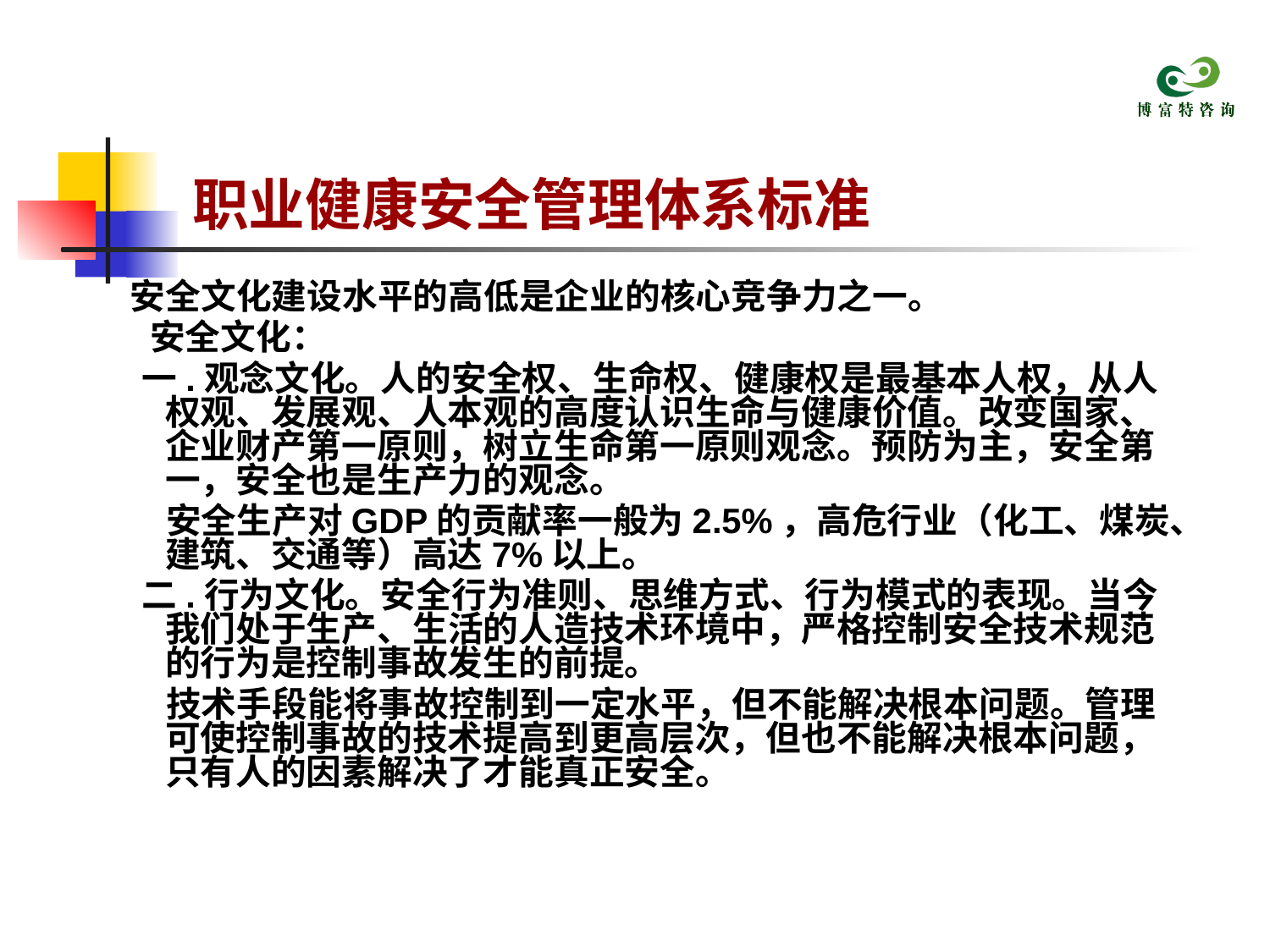

# 职业健康安全管理体系标准
   安全文化建设水平的高低是企业的核心竞争力之一。
   安全文化：
  一.观念文化。人的安全权、生命权、健康权是最基本人权，从人权观、发展观、人本观的高度认识生命与健康价值。改变国家、企业财产第一原则，树立生命第一原则观念。预防为主，安全第一，安全也是生产力的观念。
     安全生产对GDP的贡献率一般为2.5%，高危行业（化工、煤炭、建筑、交通等）高达7%以上。
  二.行为文化。安全行为准则、思维方式、行为模式的表现。当今我们处于生产、生活的人造技术环境中，严格控制安全技术规范的行为是控制事故发生的前提。
     技术手段能将事故控制到一定水平，但不能解决根本问题。管理可使控制事故的技术提高到更高层次，但也不能解决根本问题，只有人的因素解决了才能真正安全。

128